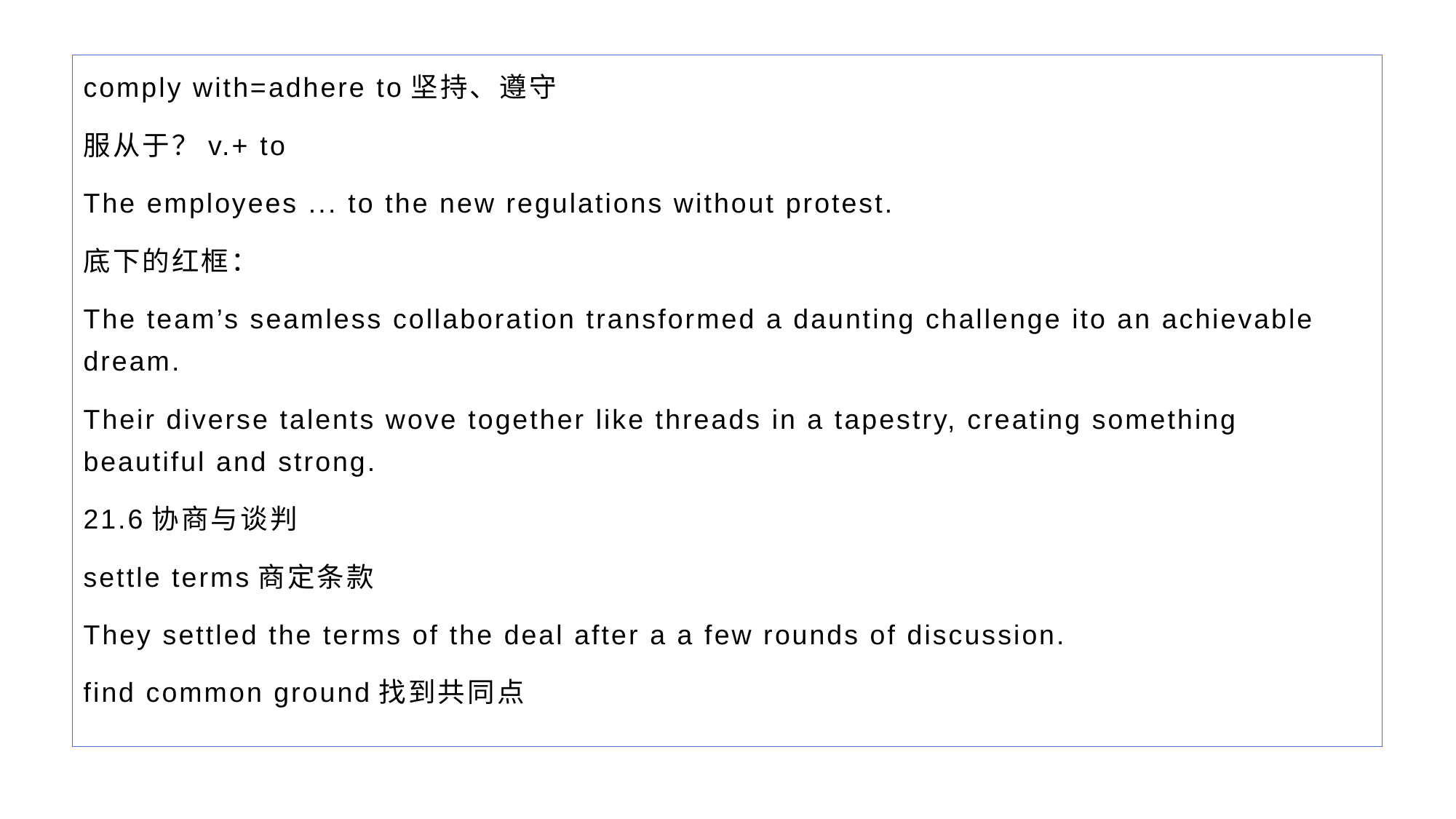

comply with=adhere to坚持、遵守
服从于？v.+ to
The employees ... to the new regulations without protest.
底下的红框：
The team’s seamless collaboration transformed a daunting challenge ito an achievable dream.
Their diverse talents wove together like threads in a tapestry, creating something beautiful and strong.
21.6协商与谈判
settle terms商定条款
They settled the terms of the deal after a a few rounds of discussion.
find common ground找到共同点